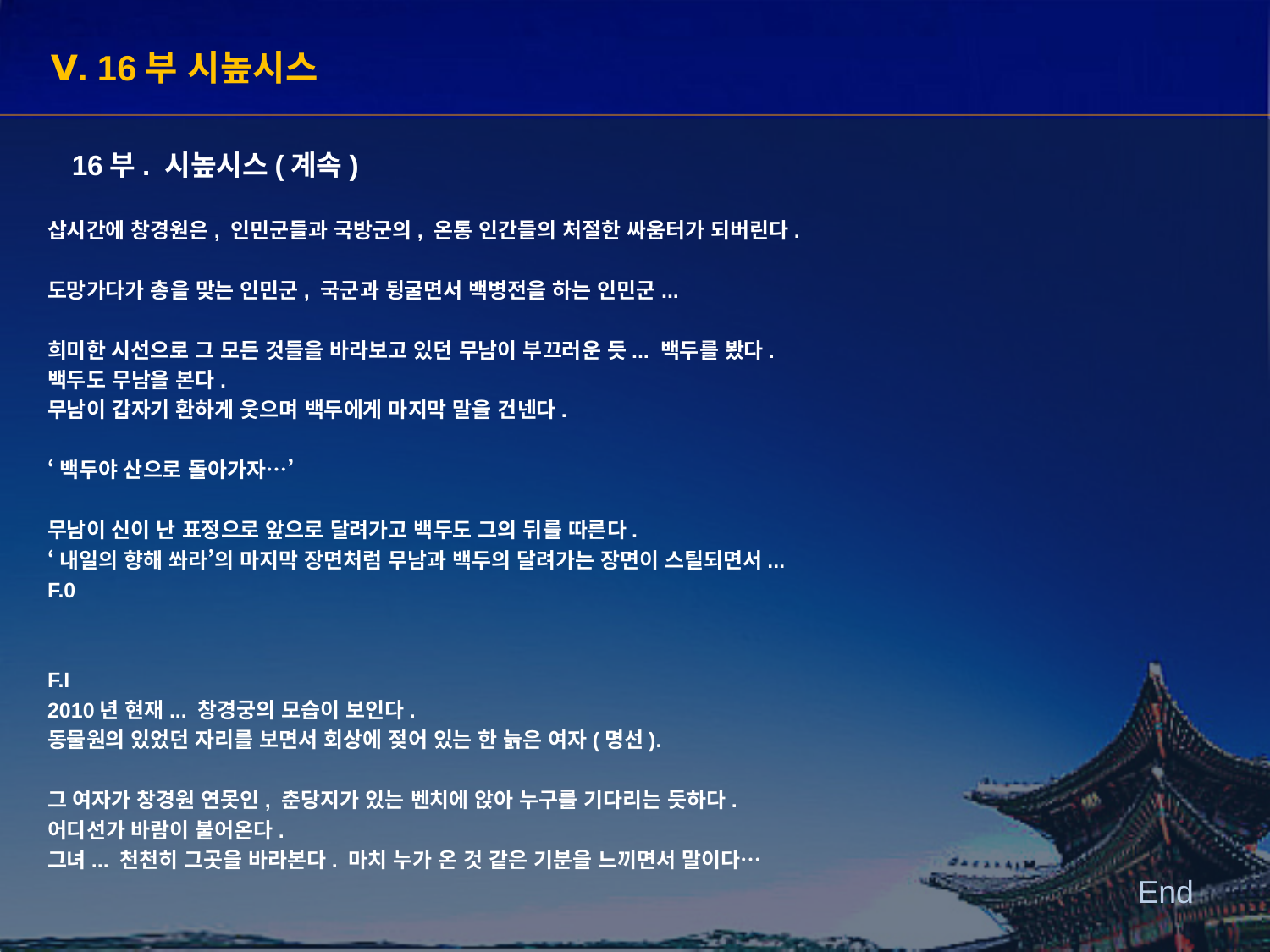

Ⅴ. 16부 시높시스

16부. 시높시스(계속)

삽시간에 창경원은, 인민군들과 국방군의, 온통 인간들의 처절한 싸움터가 되버린다.

도망가다가 총을 맞는 인민군, 국군과 뒹굴면서 백병전을 하는 인민군...

희미한 시선으로 그 모든 것들을 바라보고 있던 무남이 부끄러운 듯... 백두를 봤다.
백두도 무남을 본다.
무남이 갑자기 환하게 웃으며 백두에게 마지막 말을 건넨다.

‘백두야 산으로 돌아가자…’

무남이 신이 난 표정으로 앞으로 달려가고 백두도 그의 뒤를 따른다.
‘내일의 향해 쏴라’의 마지막 장면처럼 무남과 백두의 달려가는 장면이 스틸되면서...
F.0

F.I
2010년 현재... 창경궁의 모습이 보인다.
동물원의 있었던 자리를 보면서 회상에 젖어 있는 한 늙은 여자(명선).

그 여자가 창경원 연못인, 춘당지가 있는 벤치에 앉아 누구를 기다리는 듯하다.
어디선가 바람이 불어온다.
그녀... 천천히 그곳을 바라본다. 마치 누가 온 것 같은 기분을 느끼면서 말이다…
End